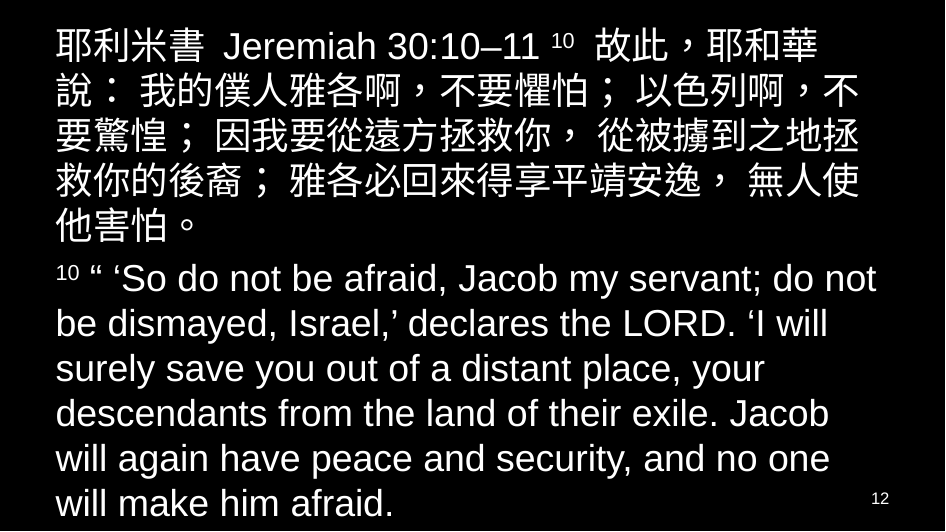

耶利米書 Jeremiah 30:10–11 10 故此，耶和華說： 我的僕人雅各啊，不要懼怕； 以色列啊，不要驚惶； 因我要從遠方拯救你， 從被擄到之地拯救你的後裔； 雅各必回來得享平靖安逸， 無人使他害怕。
10 “ ‘So do not be afraid, Jacob my servant; do not be dismayed, Israel,’ declares the Lord. ‘I will surely save you out of a distant place, your descendants from the land of their exile. Jacob will again have peace and security, and no one will make him afraid.
12